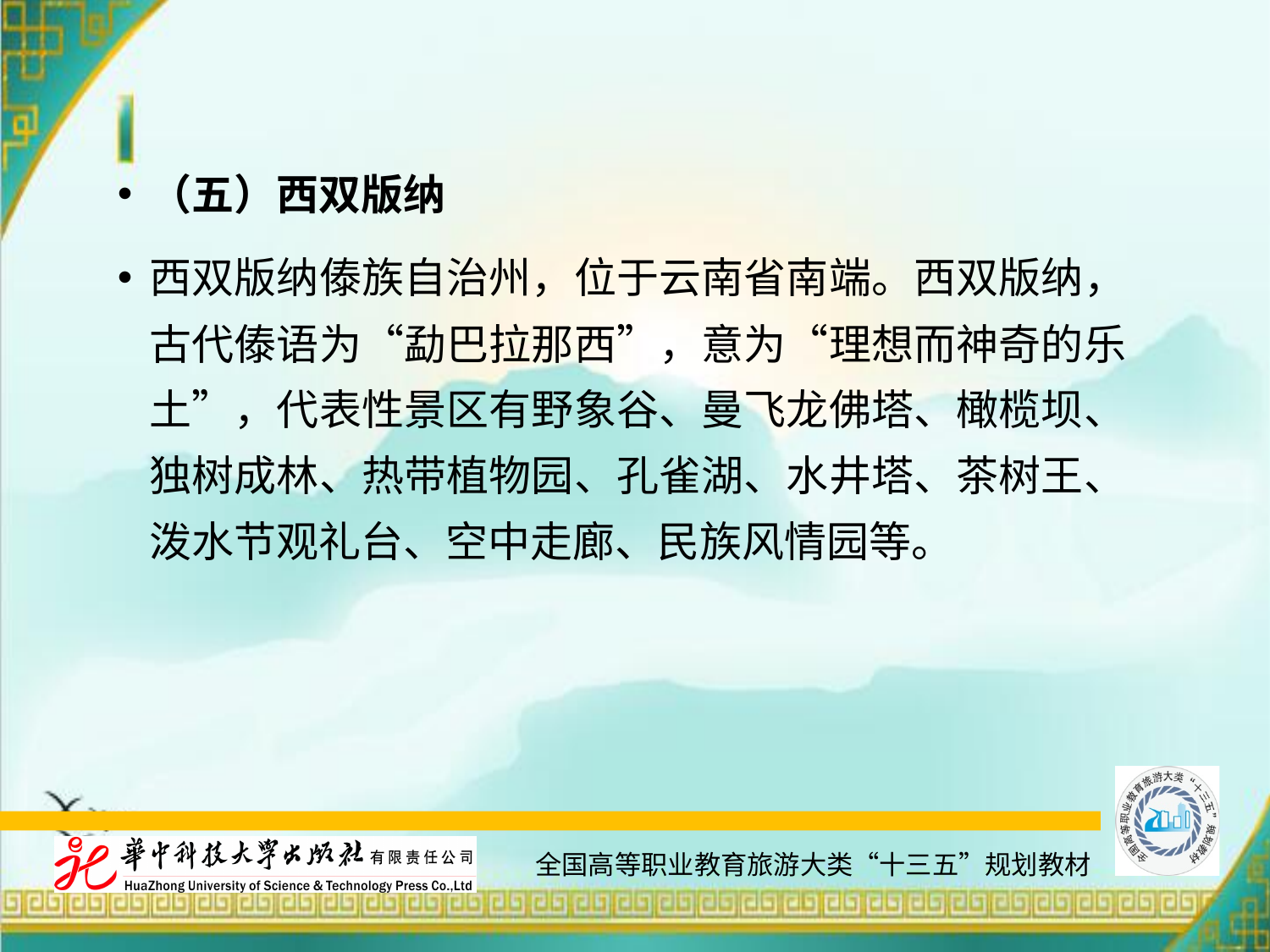

#
（五）西双版纳
西双版纳傣族自治州，位于云南省南端。西双版纳，古代傣语为“勐巴拉那西”，意为“理想而神奇的乐土”，代表性景区有野象谷、曼飞龙佛塔、橄榄坝、独树成林、热带植物园、孔雀湖、水井塔、茶树王、泼水节观礼台、空中走廊、民族风情园等。